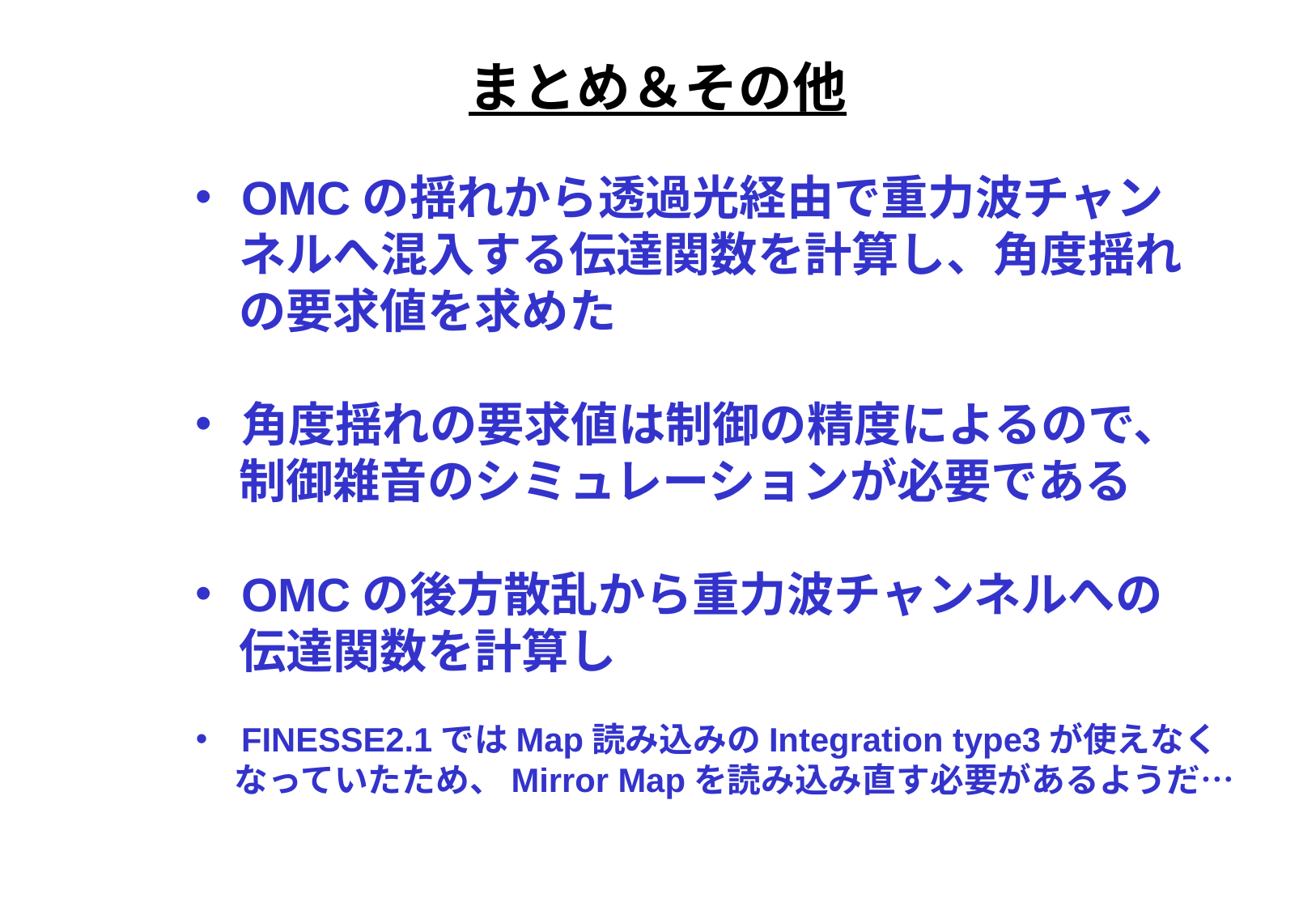

# まとめ＆その他
OMCの揺れから透過光経由で重力波チャン
   ネルへ混入する伝達関数を計算し、角度揺れ
   の要求値を求めた

角度揺れの要求値は制御の精度によるので、
   制御雑音のシミュレーションが必要である

OMCの後方散乱から重力波チャンネルへの
   伝達関数を計算し

FINESSE2.1ではMap読み込みのIntegration type3が使えなく
    なっていたため、Mirror Mapを読み込み直す必要があるようだ…